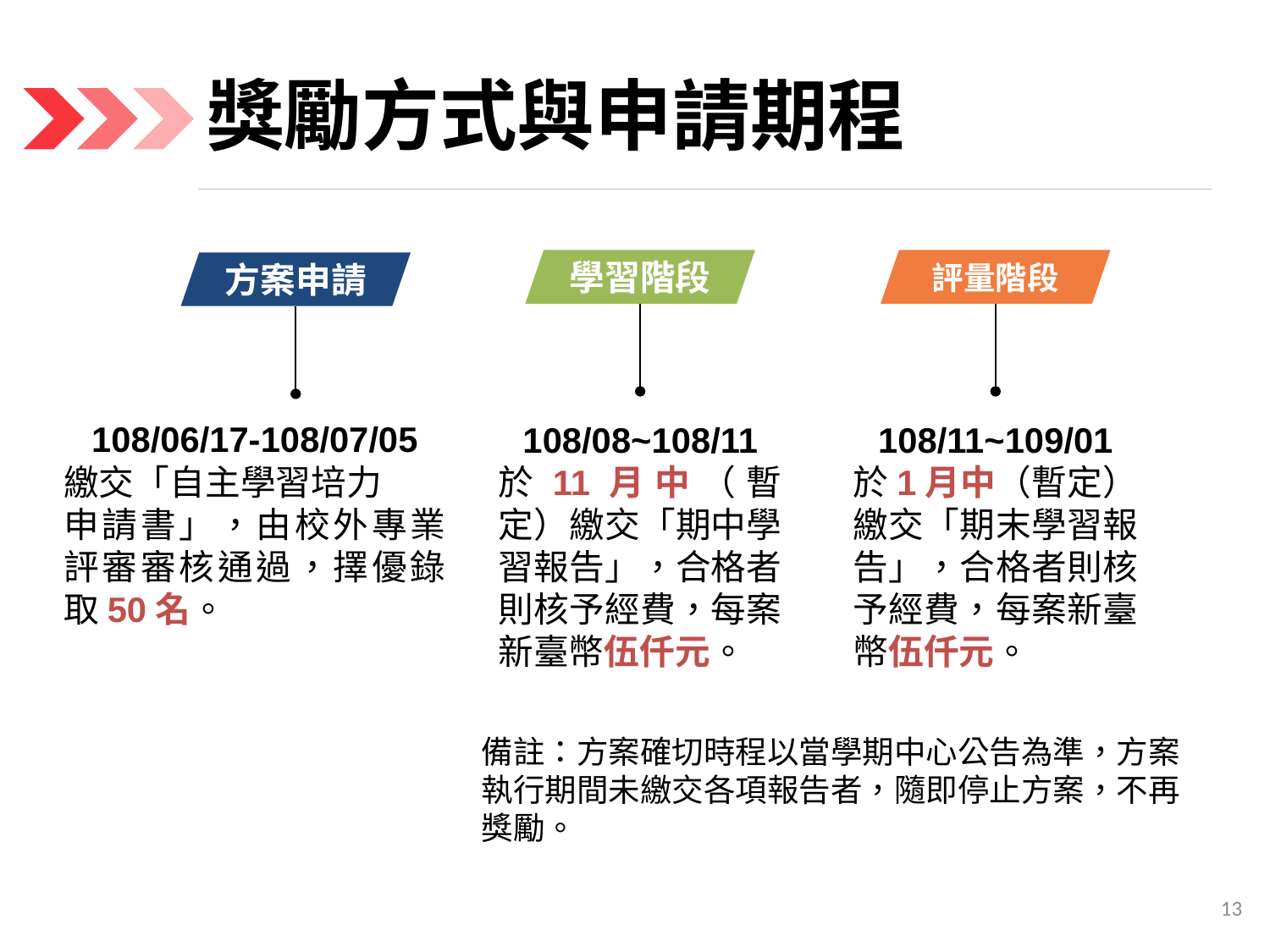

# 獎勵方式與申請期程
評量階段
學習階段
方案申請
108/06/17-108/07/05
繳交「自主學習培力
申請書」，由校外專業評審審核通過，擇優錄取50名。
108/08~108/11
於11月中（暫定）繳交「期中學習報告」，合格者則核予經費，每案新臺幣伍仟元。
108/11~109/01
於1月中（暫定）繳交「期末學習報告」，合格者則核予經費，每案新臺幣伍仟元。
備註：方案確切時程以當學期中心公告為準，方案執行期間未繳交各項報告者，隨即停止方案，不再獎勵。
13